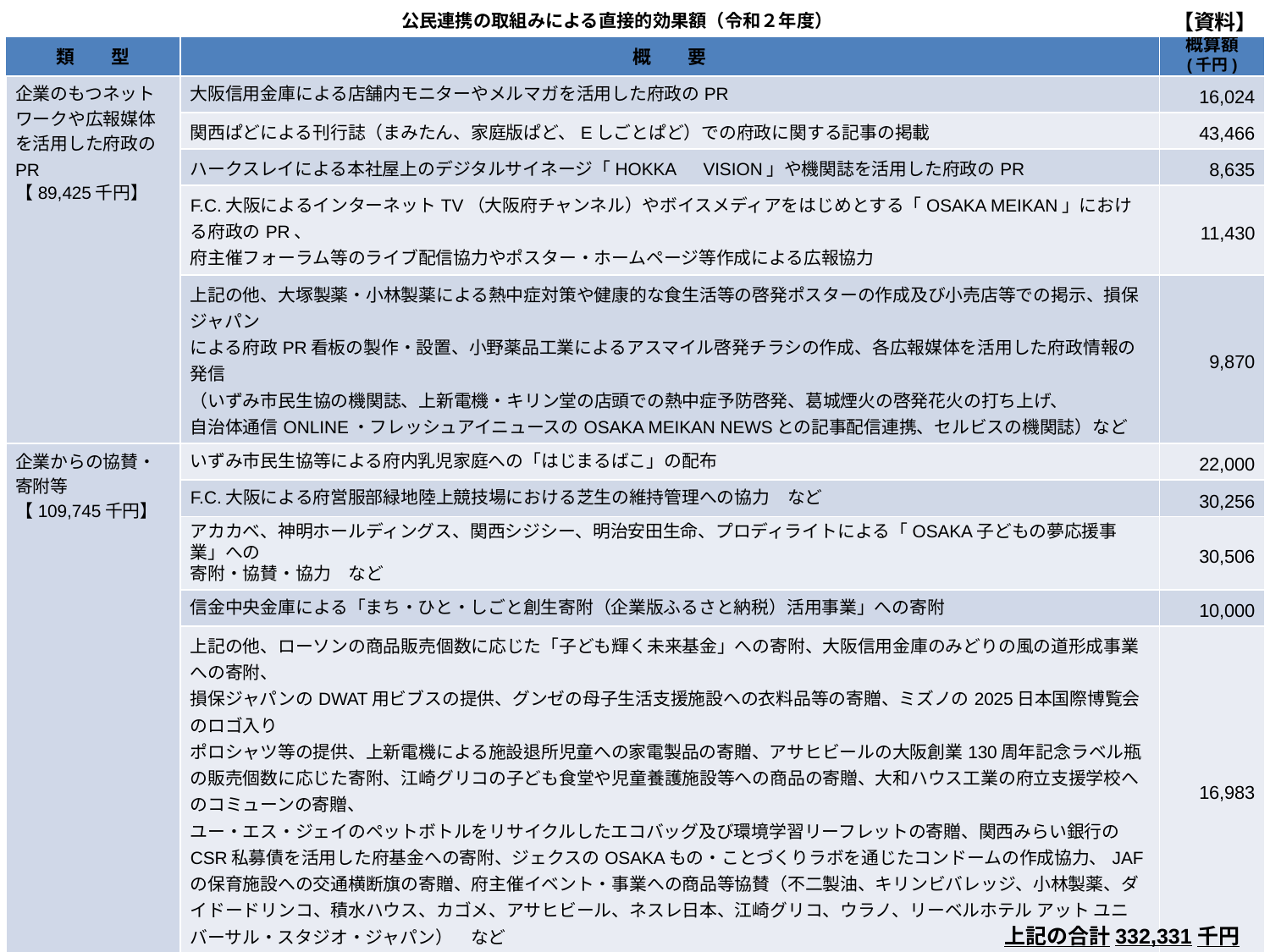

# 公民連携の取組みによる直接的効果額（令和２年度）
【資料】
| 類　　型 | 概　　要 | 概算額 (千円) |
| --- | --- | --- |
| 企業のもつネットワークや広報媒体を活用した府政のPR 【89,425千円】 | 大阪信用金庫による店舗内モニターやメルマガを活用した府政のPR | 16,024 |
|  | 関西ぱどによる刊行誌（まみたん、家庭版ぱど、Eしごとぱど）での府政に関する記事の掲載 | 43,466 |
|  | ハークスレイによる本社屋上のデジタルサイネージ「HOKKA　VISION」や機関誌を活用した府政のPR | 8,635 |
|  | F.C.大阪によるインターネットTV（大阪府チャンネル）やボイスメディアをはじめとする「OSAKA MEIKAN」における府政のPR、 府主催フォーラム等のライブ配信協力やポスター・ホームページ等作成による広報協力 | 11,430 |
|  | 上記の他、大塚製薬・小林製薬による熱中症対策や健康的な食生活等の啓発ポスターの作成及び小売店等での掲示、損保ジャパン による府政PR看板の製作・設置、小野薬品工業によるアスマイル啓発チラシの作成、各広報媒体を活用した府政情報の発信 （いずみ市民生協の機関誌、上新電機・キリン堂の店頭での熱中症予防啓発、葛城煙火の啓発花火の打ち上げ、 自治体通信ONLINE・フレッシュアイニュースのOSAKA MEIKAN NEWSとの記事配信連携、セルビスの機関誌）など | 9,870 |
| 企業からの協賛・ 寄附等 【109,745千円】 | いずみ市民生協等による府内乳児家庭への「はじまるばこ」の配布 | 22,000 |
|  | F.C.大阪による府営服部緑地陸上競技場における芝生の維持管理への協力　など | 30,256 |
|  | アカカベ、神明ホールディングス、関西シジシー、明治安田生命、プロディライトによる「OSAKA子どもの夢応援事業」への 寄附・協賛・協力　など | 30,506 |
|  | 信金中央金庫による「まち・ひと・しごと創生寄附（企業版ふるさと納税）活用事業」への寄附 | 10,000 |
|  | 上記の他、ローソンの商品販売個数に応じた「子ども輝く未来基金」への寄附、大阪信用金庫のみどりの風の道形成事業への寄附、 損保ジャパンのDWAT用ビブスの提供、グンゼの母子生活支援施設への衣料品等の寄贈、ミズノの2025日本国際博覧会のロゴ入り ポロシャツ等の提供、上新電機による施設退所児童への家電製品の寄贈、アサヒビールの大阪創業130周年記念ラベル瓶の販売個数に応じた寄附、江崎グリコの子ども食堂や児童養護施設等への商品の寄贈、大和ハウス工業の府立支援学校へのコミューンの寄贈、 ユー・エス・ジェイのペットボトルをリサイクルしたエコバッグ及び環境学習リーフレットの寄贈、関西みらい銀行のCSR私募債を活用した府基金への寄附、ジェクスのOSAKAもの・ことづくりラボを通じたコンドームの作成協力、JAFの保育施設への交通横断旗の寄贈、府主催イベント・事業への商品等協賛（不二製油、キリンビバレッジ、小林製薬、ダイドードリンコ、積水ハウス、カゴメ、アサヒビール、ネスレ日本、江崎グリコ、ウラノ、リーベルホテル アット ユニバーサル・スタジオ・ジャパン）　など | 16,983 |
| 会場の提供や イベント企画等【1,584 千円】 | 府主催・共催事業への会場提供やイベントの企画・協力、府所蔵美術品の展示　など （イオン、大塚製薬、損保ジャパン、カゴメ、ANA、バンタン、リーベルホテル アット ユニバーサル・スタジオ・ジャパン） | 1,584 |
| 新型コロナウイルス感染症対策への協力 【131,577千円】 | 新型コロナウイルス感染症対策への物品支援及び広報周知協力 | 131,577 |
上記の合計332,331千円